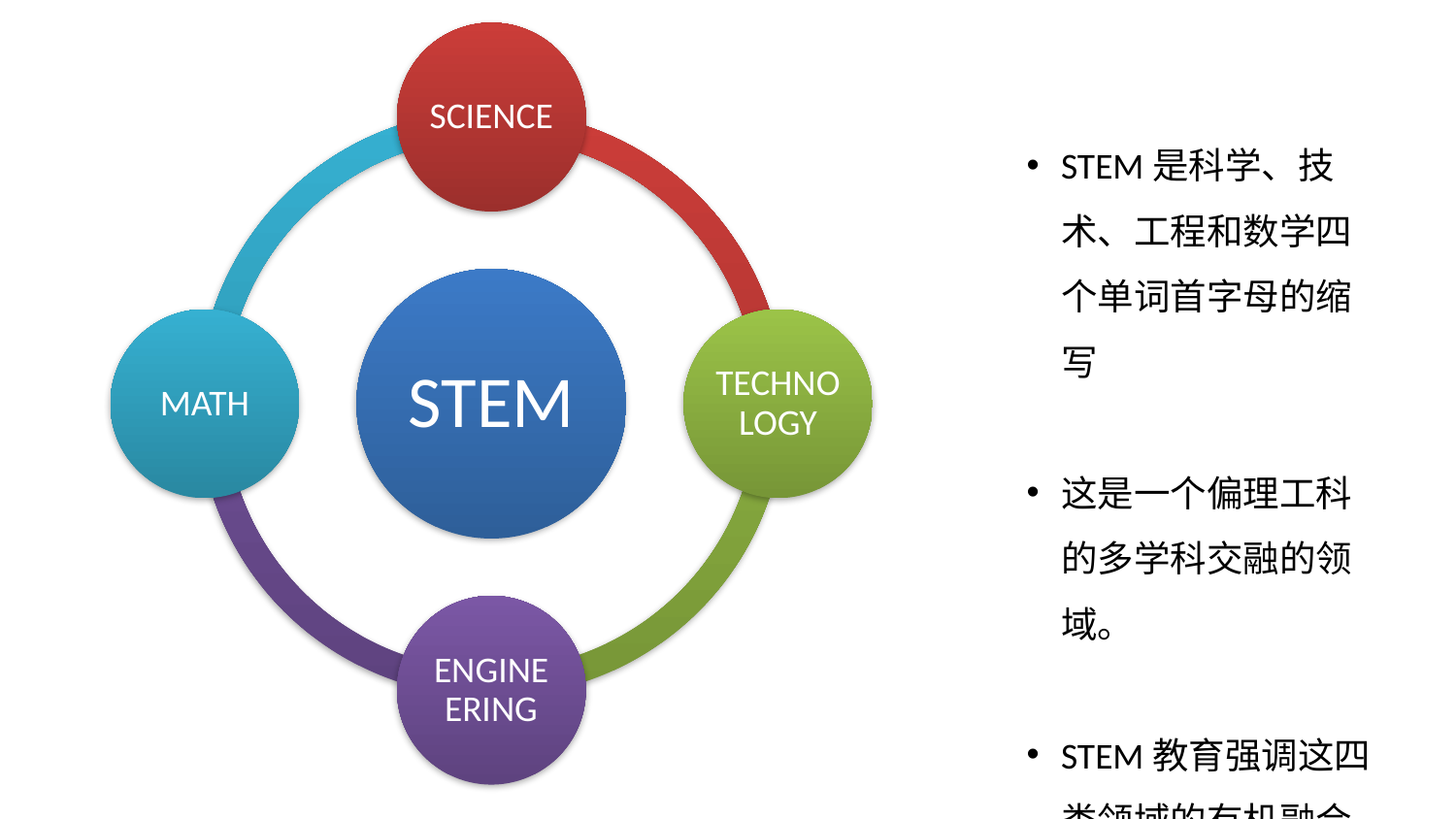

STEM
SCIENCE
TECHNOLOGY
ENGINEERING
MATH
STEM是科学、技术、工程和数学四个单词首字母的缩写

这是一个偏理工科的多学科交融的领域。

STEM教育强调这四类领域的有机融合